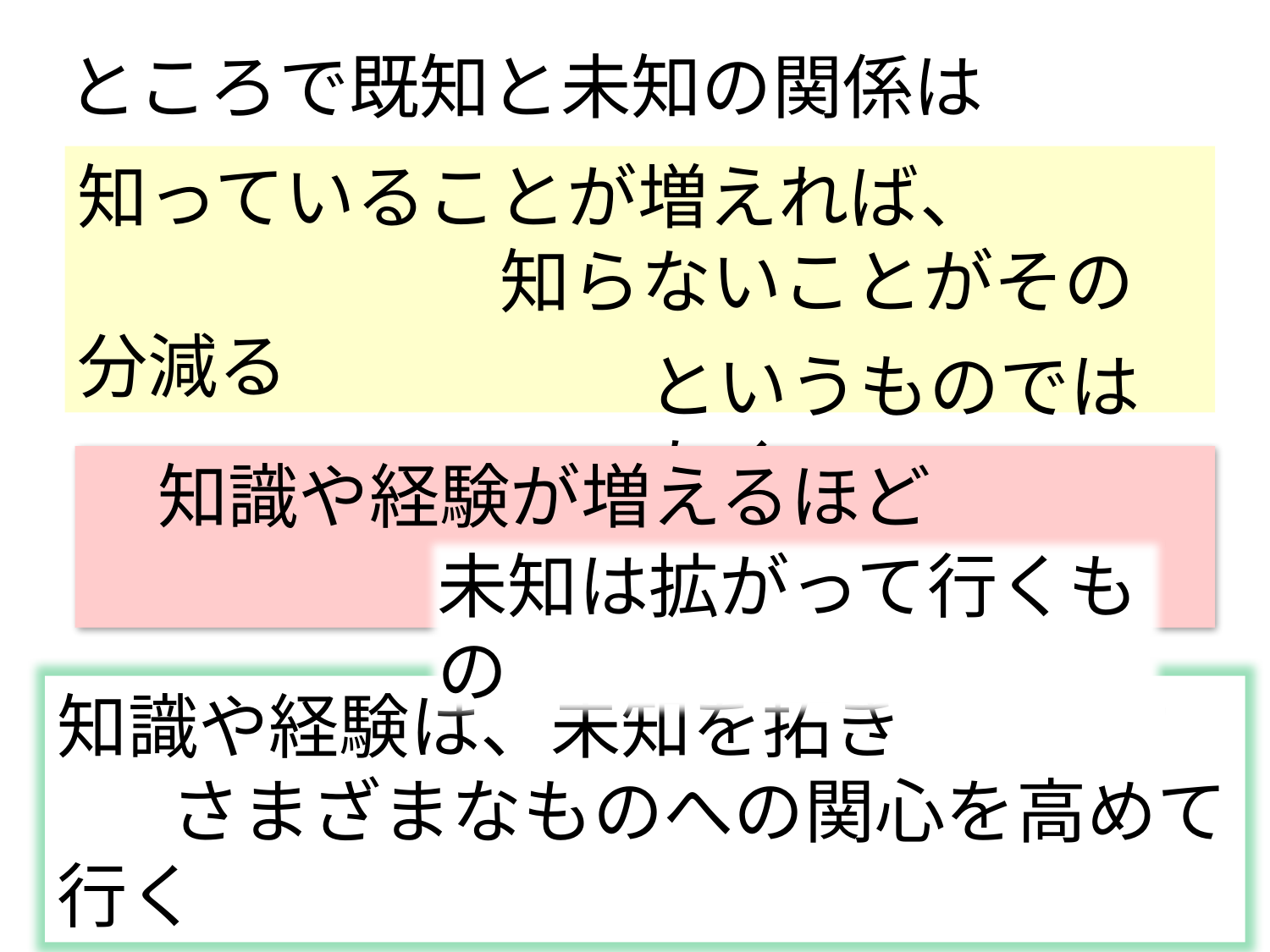

ところで既知と未知の関係は
知っていることが増えれば、
　　　　　　知らないことがその分減る
というものではなく
　知識や経験が増えるほど

未知は拡がって行くもの
知識や経験は、未知を拓き
　　さまざまなものへの関心を高めて行く